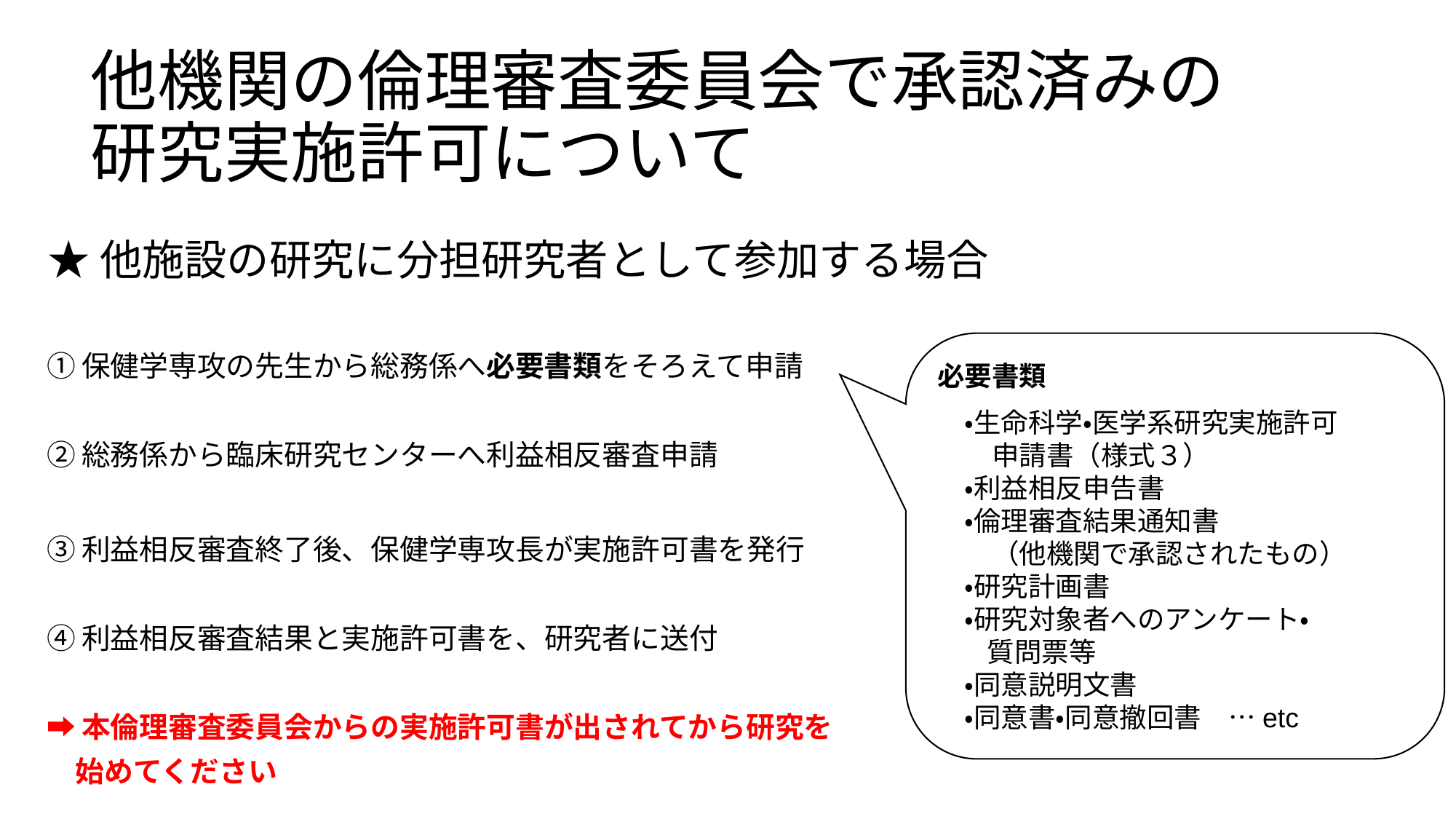

# 他機関の倫理審査委員会で承認済みの 研究実施許可について
★他施設の研究に分担研究者として参加する場合

①保健学専攻の先生から総務係へ必要書類をそろえて申請

②総務係から臨床研究センターへ利益相反審査申請

③利益相反審査終了後、保健学専攻長が実施許可書を発行

④利益相反審査結果と実施許可書を、研究者に送付

➡本倫理審査委員会からの実施許可書が出されてから研究を
　始めてください
必要書類

　・生命科学・医学系研究実施許可
　　申請書（様式３）
　・利益相反申告書
　・倫理審査結果通知書
　　（他機関で承認されたもの）
　・研究計画書
　・研究対象者へのアンケート・
       質問票等
　・同意説明文書
　・同意書・同意撤回書　…etc